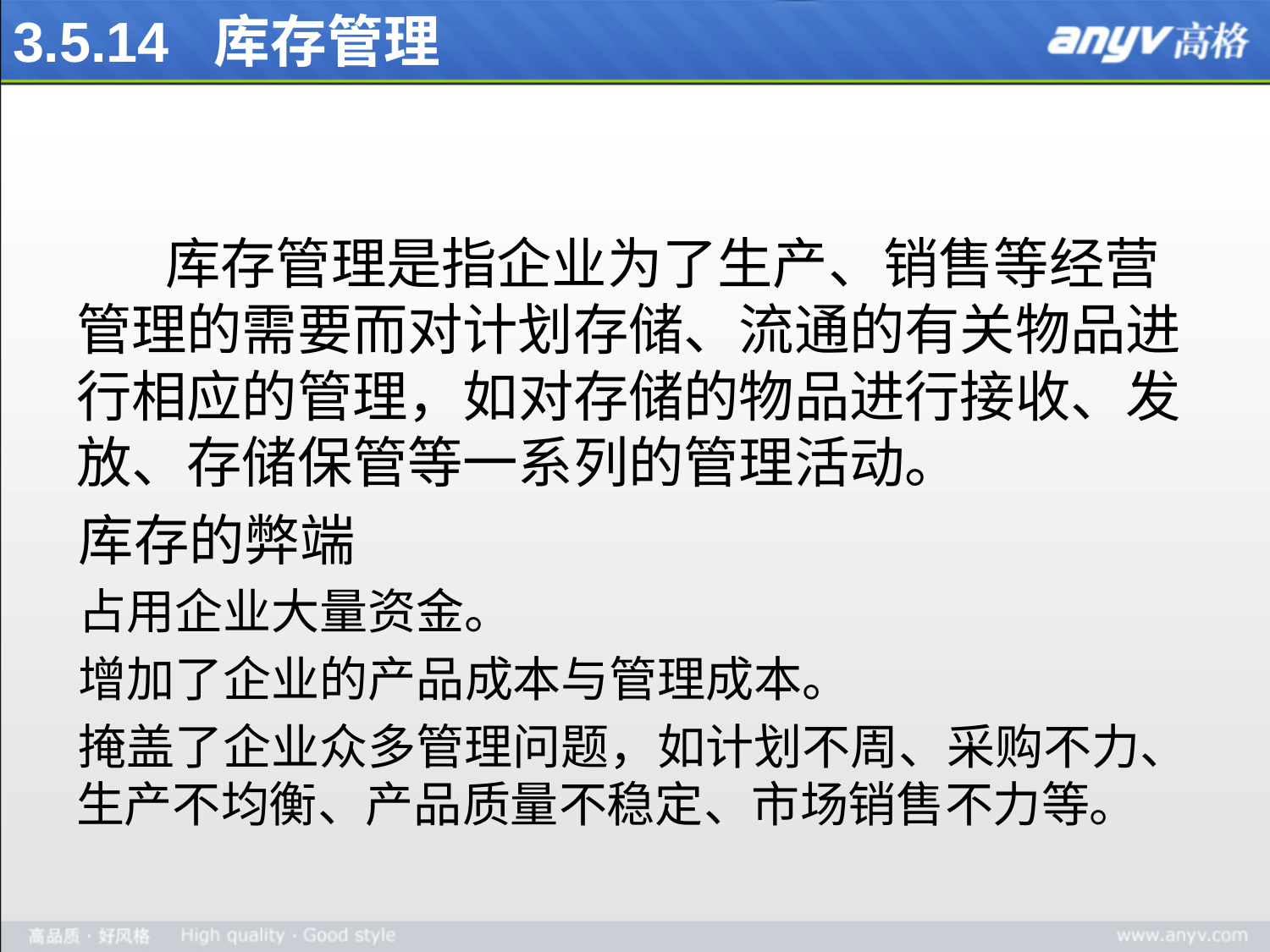

# 3.5.14  库存管理
      库存管理是指企业为了生产、销售等经营管理的需要而对计划存储、流通的有关物品进行相应的管理，如对存储的物品进行接收、发放、存储保管等一系列的管理活动。
库存的弊端
占用企业大量资金。
增加了企业的产品成本与管理成本。
掩盖了企业众多管理问题，如计划不周、采购不力、生产不均衡、产品质量不稳定、市场销售不力等。